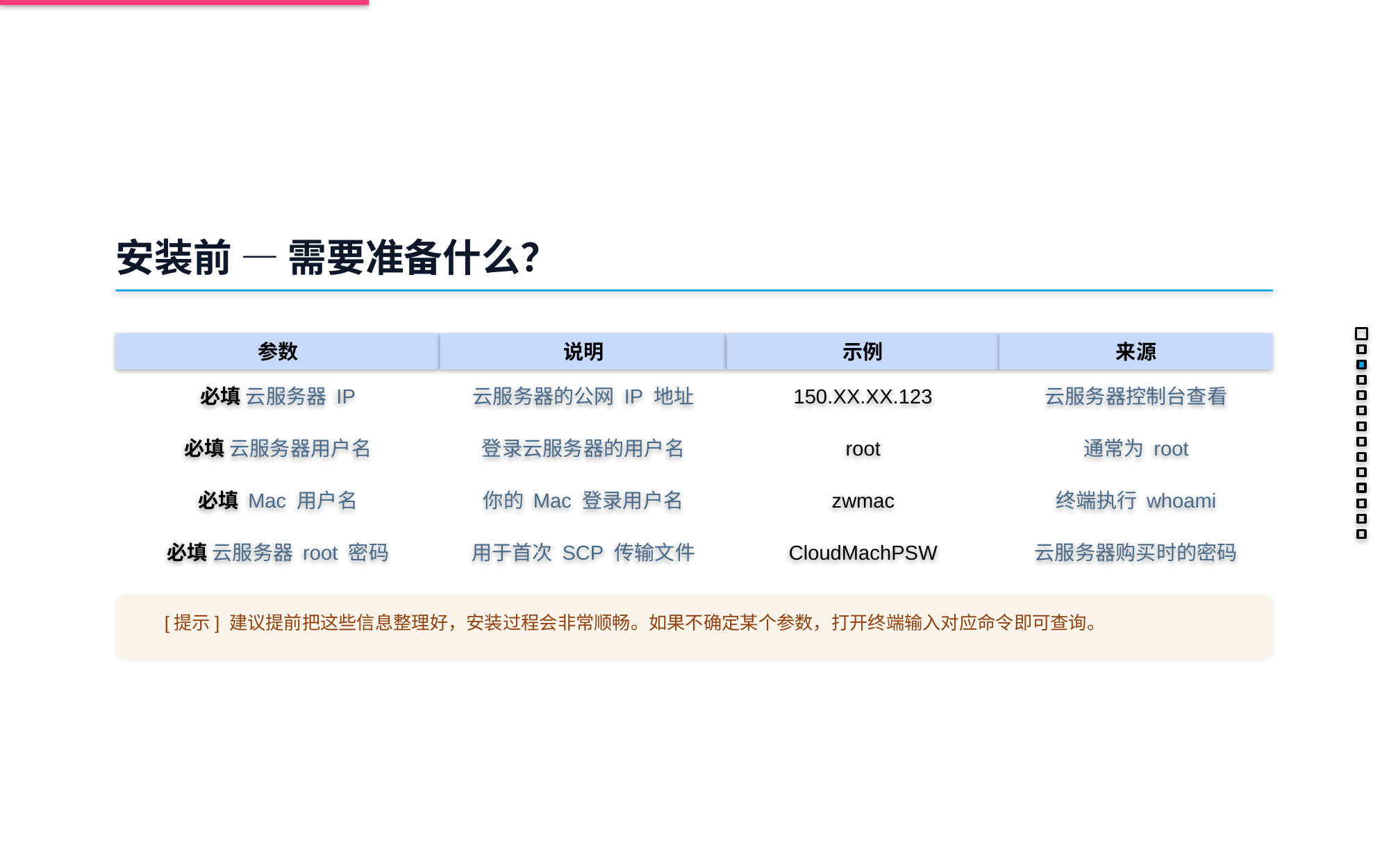

安装前 — 需要准备什么？

参数
说明
示例
来源

必填 云服务器 IP
云服务器的公网 IP 地址
150.XX.XX.123
云服务器控制台查看

必填 云服务器用户名
登录云服务器的用户名
root
通常为 root

必填 Mac 用户名
你的 Mac 登录用户名
zwmac
终端执行 whoami

必填 云服务器 root 密码
用于首次 SCP 传输文件
CloudMachPSW
云服务器购买时的密码

      [提示] 建议提前把这些信息整理好，安装过程会非常顺畅。如果不确定某个参数，打开终端输入对应命令即可查询。